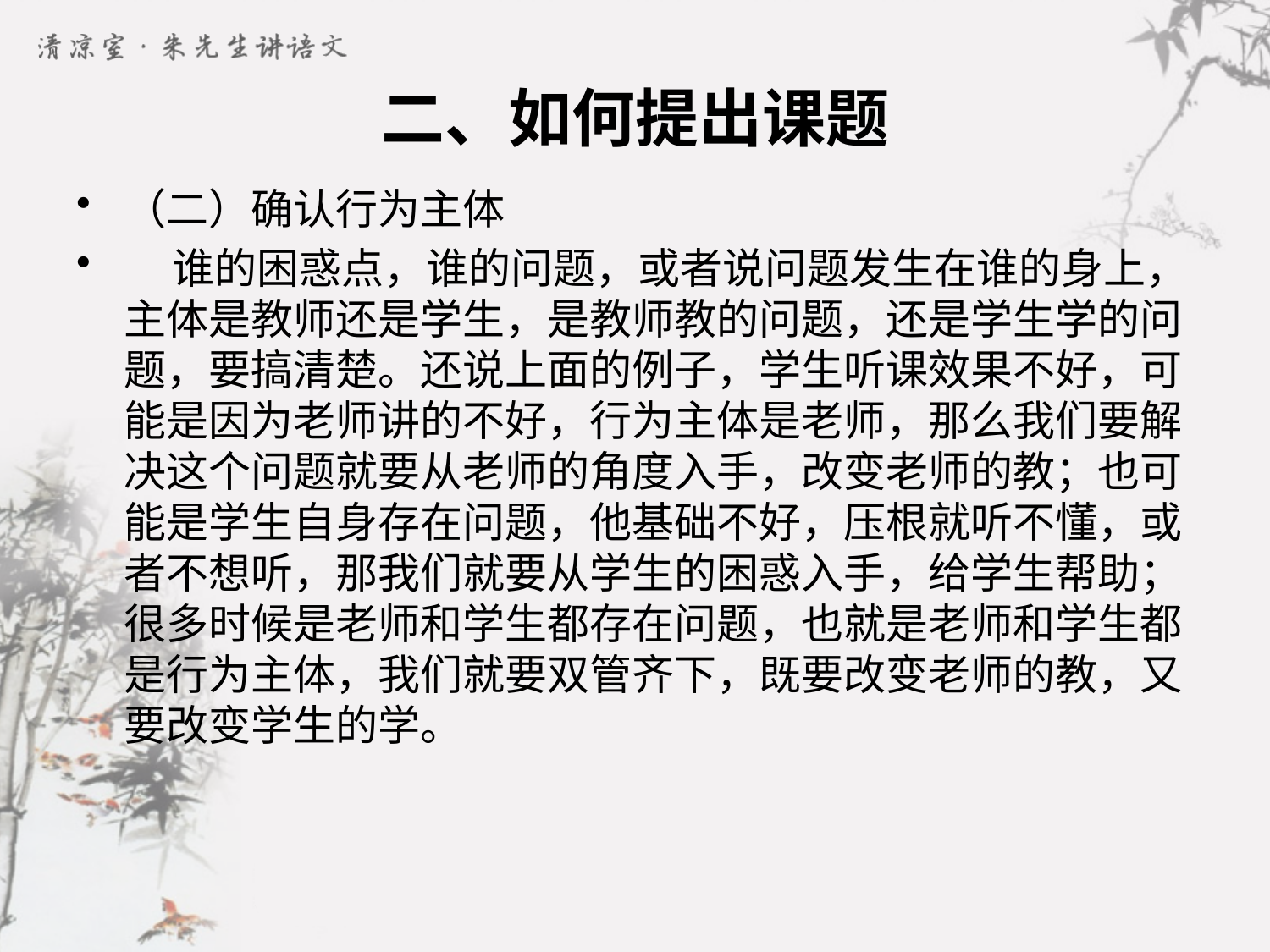

# 二、如何提出课题
（二）确认行为主体
    谁的困惑点，谁的问题，或者说问题发生在谁的身上，主体是教师还是学生，是教师教的问题，还是学生学的问题，要搞清楚。还说上面的例子，学生听课效果不好，可能是因为老师讲的不好，行为主体是老师，那么我们要解决这个问题就要从老师的角度入手，改变老师的教；也可能是学生自身存在问题，他基础不好，压根就听不懂，或者不想听，那我们就要从学生的困惑入手，给学生帮助；很多时候是老师和学生都存在问题，也就是老师和学生都是行为主体，我们就要双管齐下，既要改变老师的教，又要改变学生的学。